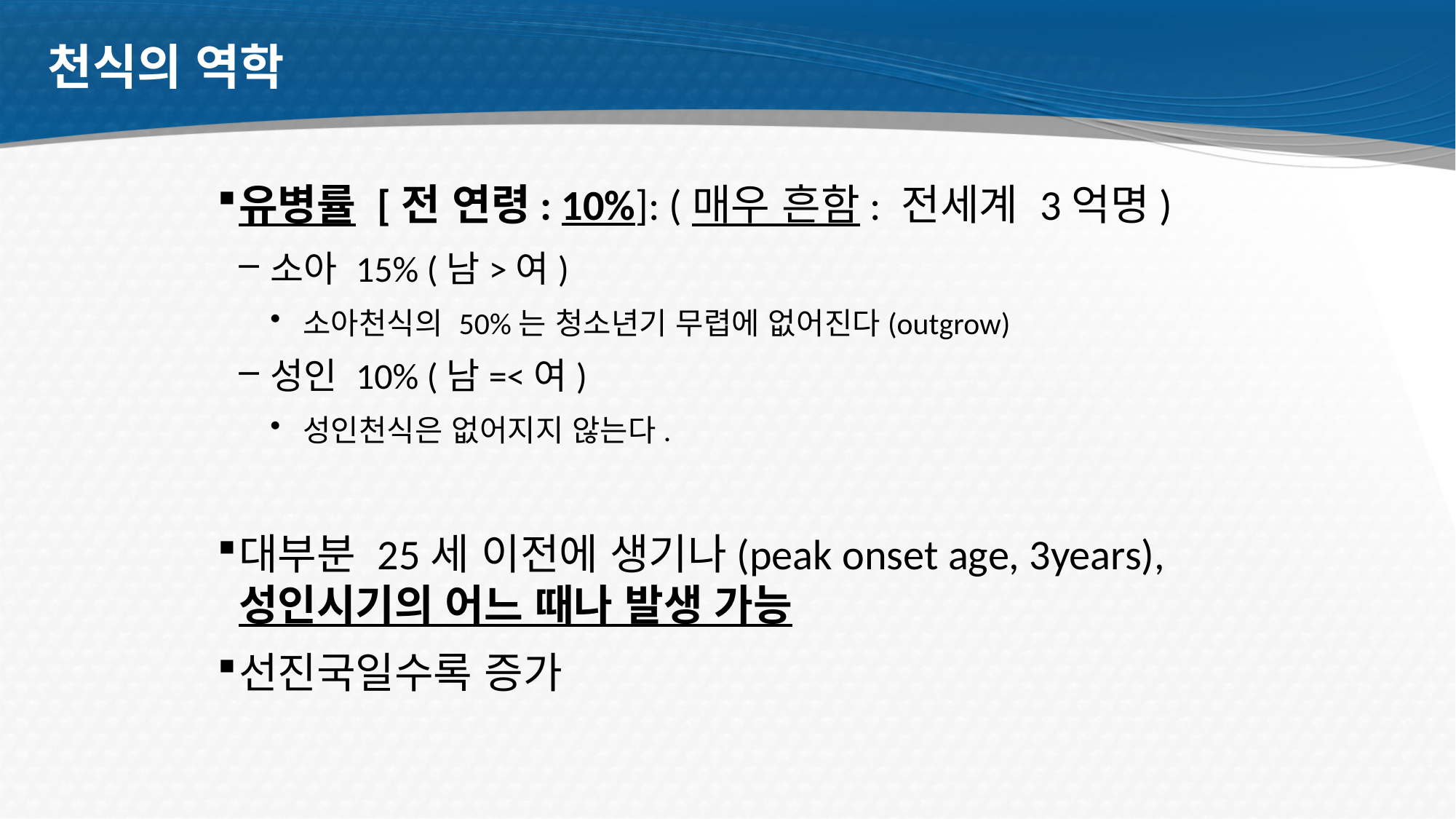

# 천식의 역학
유병률 [전 연령: 10%]: (매우 흔함: 전세계 3억명)
소아 15% (남>여)
소아천식의 50%는 청소년기 무렵에 없어진다(outgrow)
성인 10% (남=<여)
성인천식은 없어지지 않는다.

대부분 25세 이전에 생기나(peak onset age, 3years), 성인시기의 어느 때나 발생 가능
선진국일수록 증가